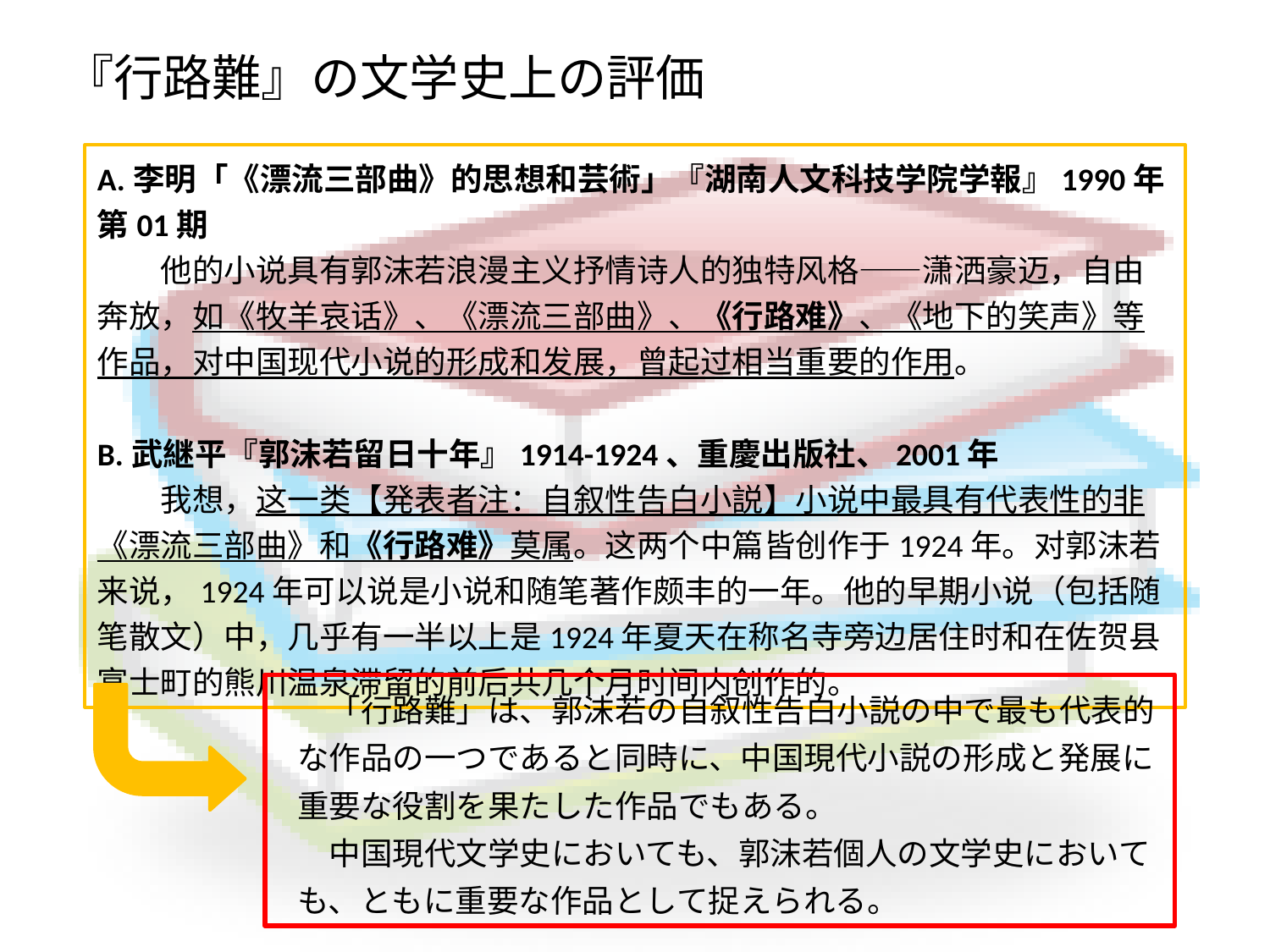

# 『行路難』の文学史上の評価
A.李明「《漂流三部曲》的思想和芸術」『湖南人文科技学院学報』1990年第01期
　　他的小说具有郭沫若浪漫主义抒情诗人的独特风格——潇洒豪迈，自由奔放，如《牧羊哀话》、《漂流三部曲》、《行路难》、《地下的笑声》等作品，对中国现代小说的形成和发展，曾起过相当重要的作用。

B.武継平『郭沫若留日十年』1914-1924、重慶出版社、2001年
　　我想，这一类【発表者注：自叙性告白小説】小说中最具有代表性的非《漂流三部曲》和《行路难》莫属。这两个中篇皆创作于1924年。对郭沫若来说，1924年可以说是小说和随笔著作颇丰的一年。他的早期小说（包括随笔散文）中，几乎有一半以上是1924年夏天在称名寺旁边居住时和在佐贺县富士町的熊川温泉滞留的前后共几个月时间内创作的。

　「行路難」は、郭沫若の自叙性告白小説の中で最も代表的な作品の一つであると同時に、中国現代小説の形成と発展に重要な役割を果たした作品でもある。
　中国現代文学史においても、郭沫若個人の文学史においても、ともに重要な作品として捉えられる。